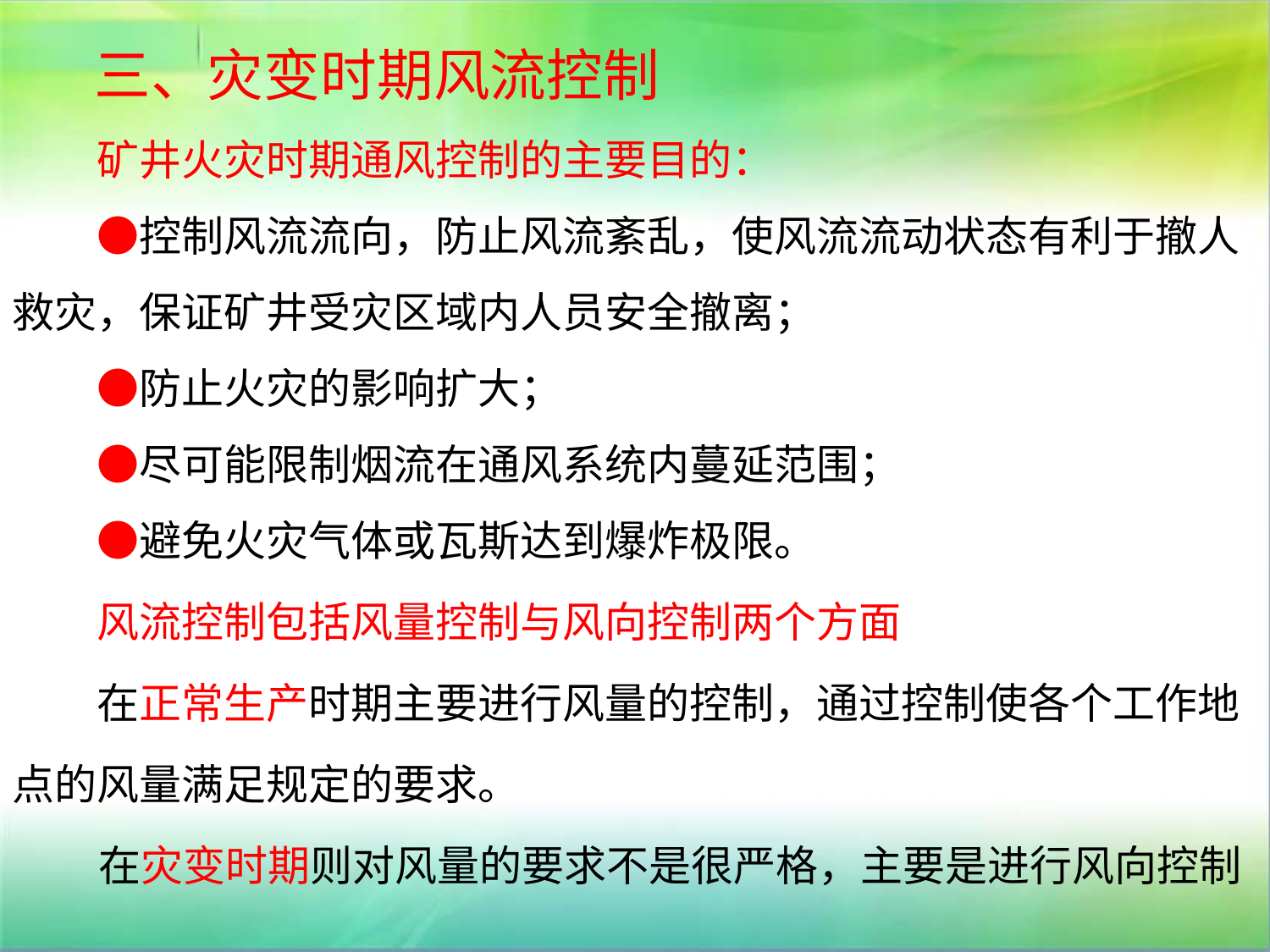

三、灾变时期风流控制
　　矿井火灾时期通风控制的主要目的：
　　●控制风流流向，防止风流紊乱，使风流流动状态有利于撤人救灾，保证矿井受灾区域内人员安全撤离；
　　●防止火灾的影响扩大；
　　●尽可能限制烟流在通风系统内蔓延范围；
　　●避免火灾气体或瓦斯达到爆炸极限。
　　风流控制包括风量控制与风向控制两个方面
　　在正常生产时期主要进行风量的控制，通过控制使各个工作地点的风量满足规定的要求。
        在灾变时期则对风量的要求不是很严格，主要是进行风向控制